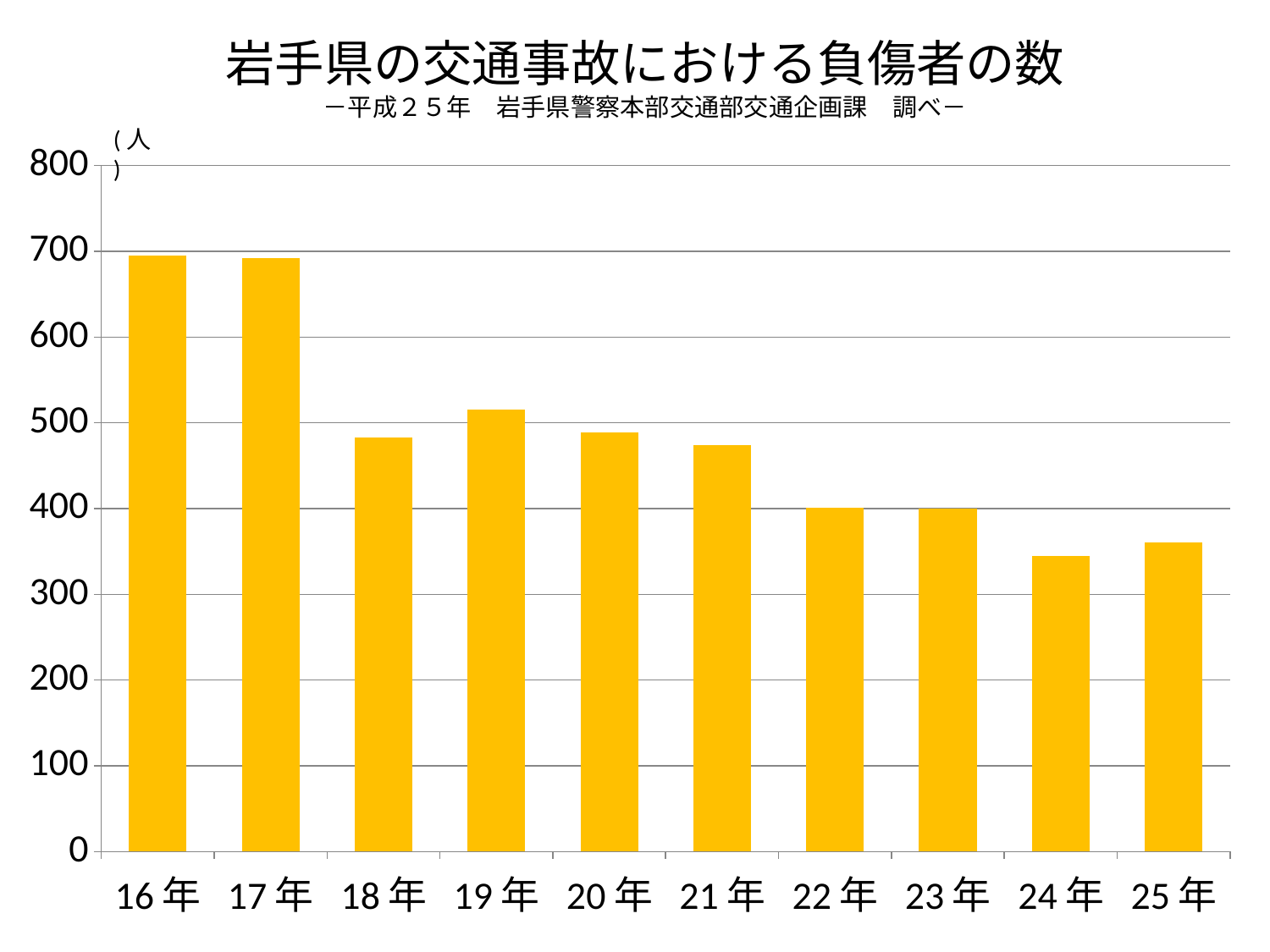

岩手県の交通事故における負傷者の数
－平成２５年　岩手県警察本部交通部交通企画課　調べ－
(人)

### Chart

| Category |  |
|---|---|
| 16年 | 695.0 |
| 17年 | 692.0 |
| 18年 | 483.0 |
| 19年 | 515.0 |
| 20年 | 489.0 |
| 21年 | 474.0 |
| 22年 | 401.0 |
| 23年 | 400.0 |
| 24年 | 345.0 |
| 25年 | 360.0 |